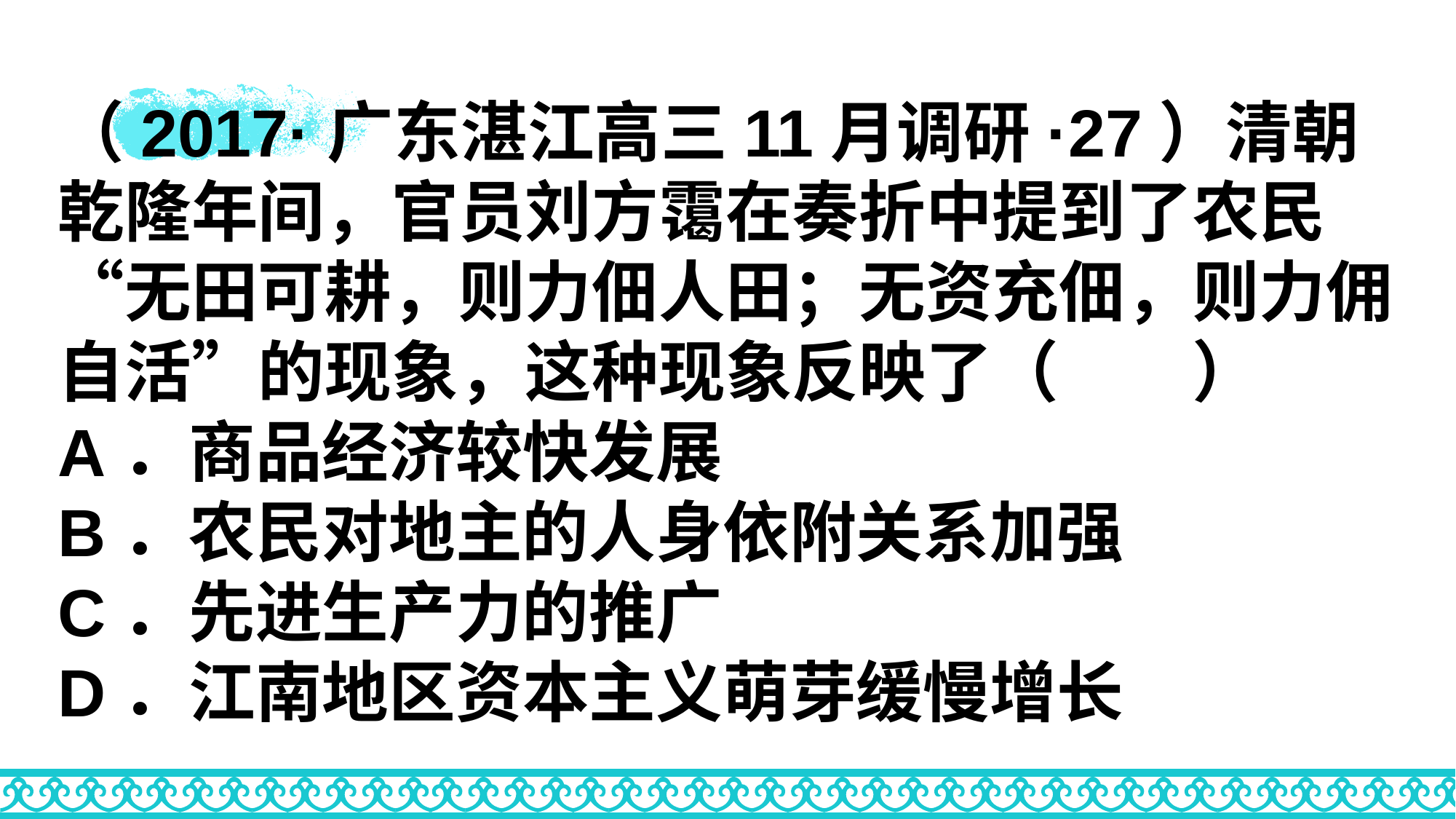

（2017·广东湛江高三11月调研·27）清朝乾隆年间，官员刘方霭在奏折中提到了农民“无田可耕，则力佃人田；无资充佃，则力佣自活”的现象，这种现象反映了（　　）
A．商品经济较快发展
B．农民对地主的人身依附关系加强
C．先进生产力的推广
D．江南地区资本主义萌芽缓慢增长